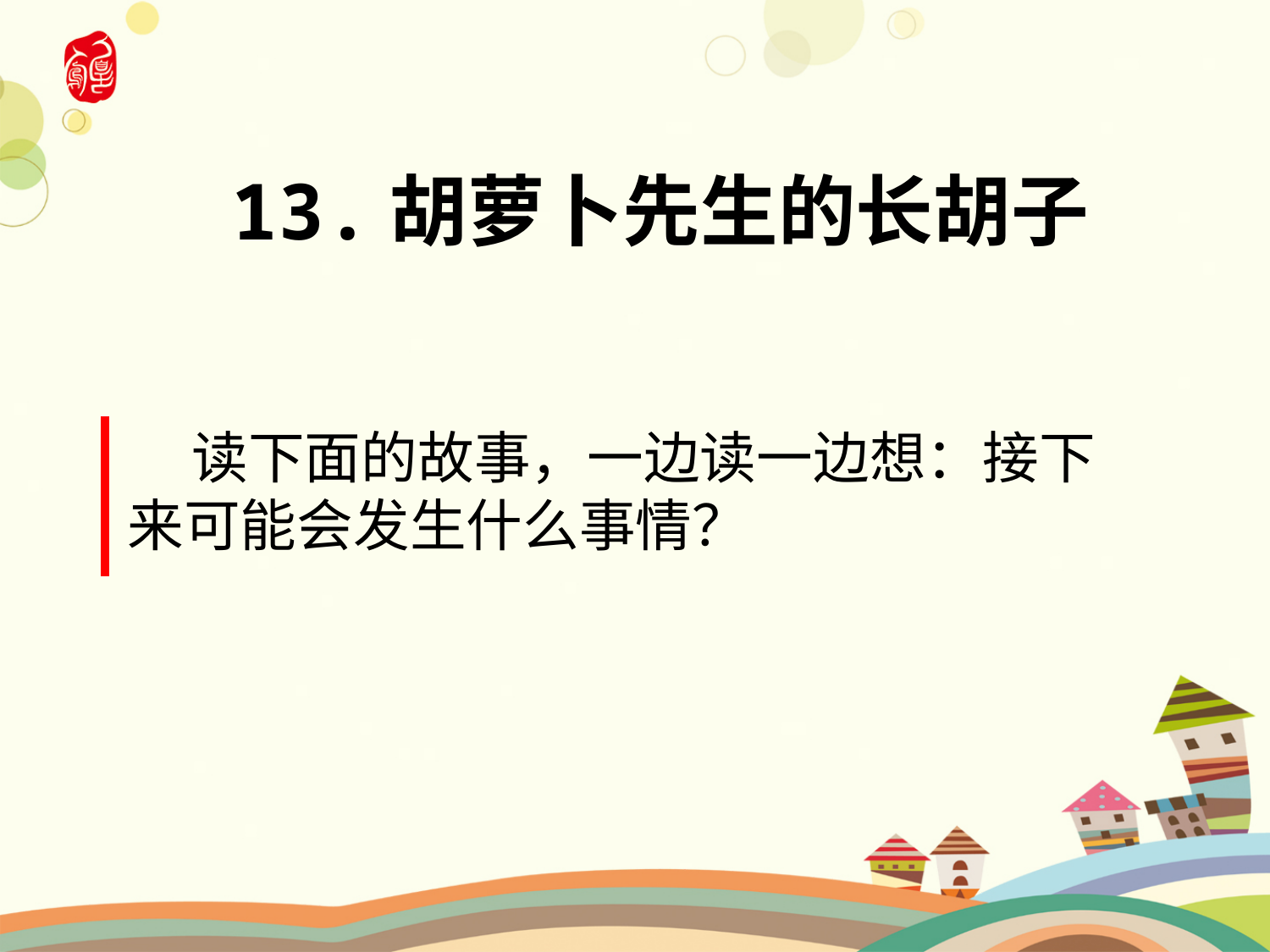

13.胡萝卜先生的长胡子
    读下面的故事，一边读一边想：接下来可能会发生什么事情？